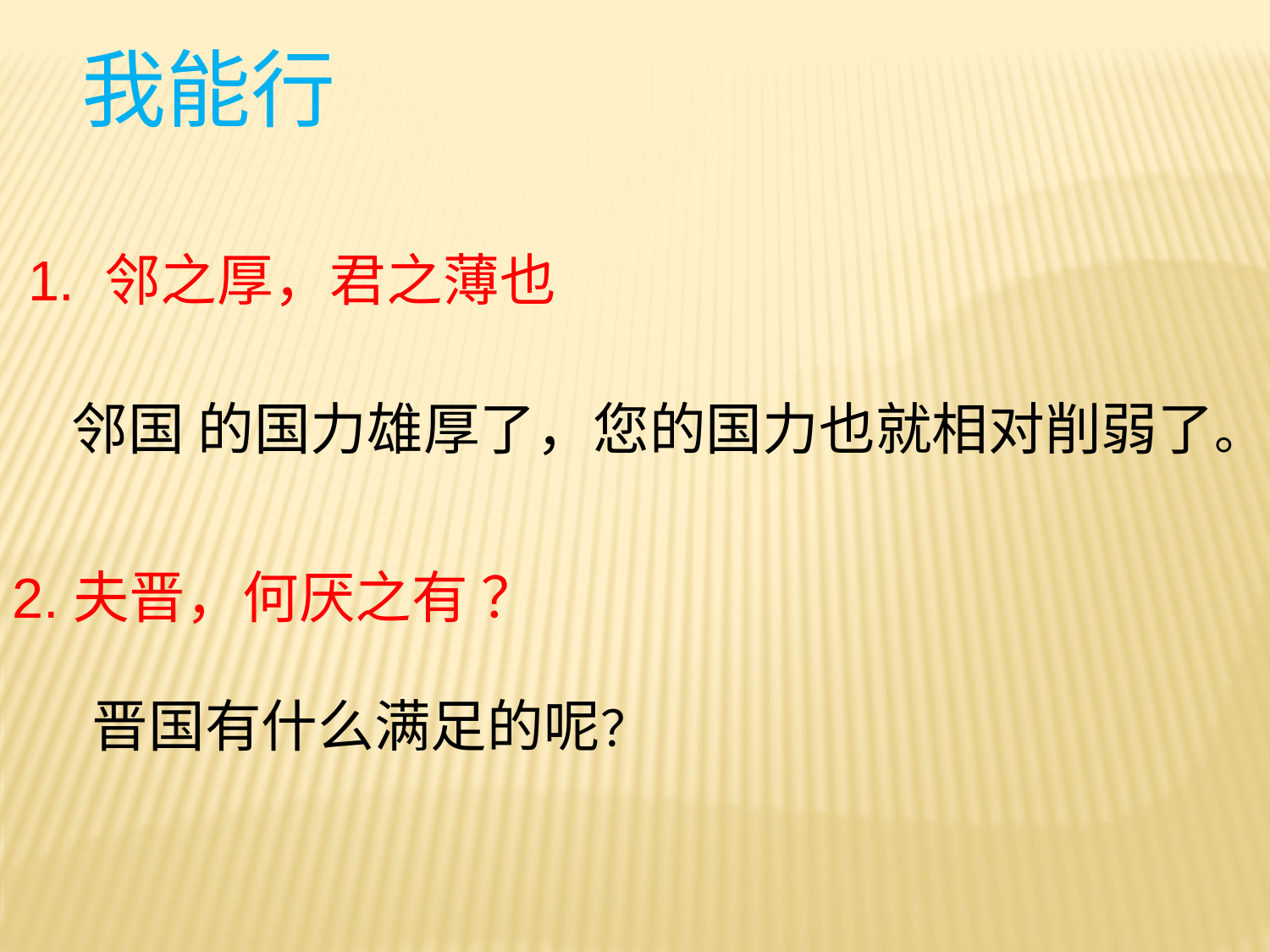

我能行
 1. 邻之厚，君之薄也
邻国 的国力雄厚了，您的国力也就相对削弱了。

2.夫晋，何厌之有 ？

晋国有什么满足的呢？